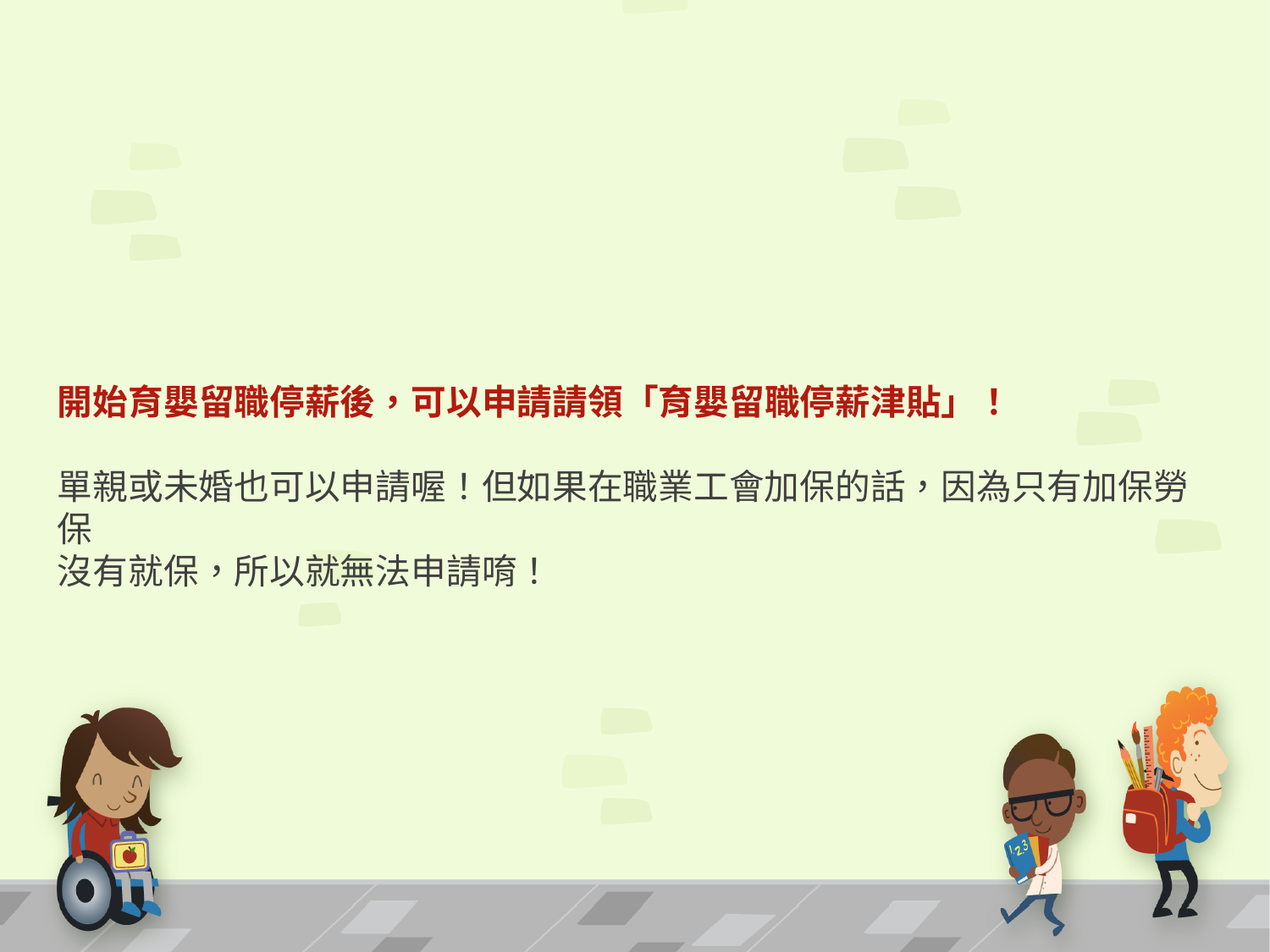

開始育嬰留職停薪後，可以申請請領「育嬰留職停薪津貼」！
單親或未婚也可以申請喔！但如果在職業工會加保的話，因為只有加保勞保
沒有就保，所以就無法申請唷！